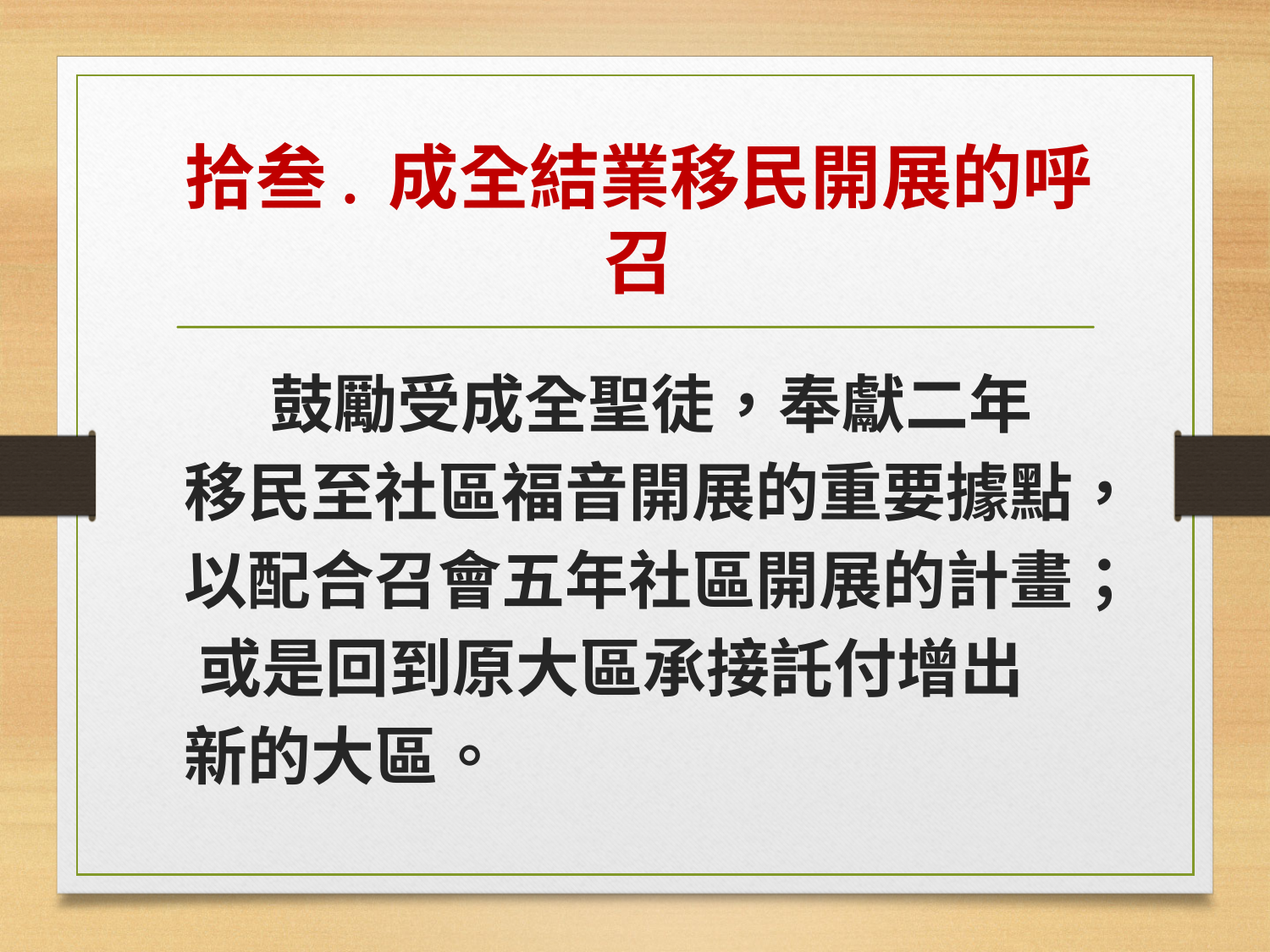

# 拾叁. 成全結業移民開展的呼召
鼓勵受成全聖徒，奉獻二年移民至社區福音開展的重要據點，以配合召會五年社區開展的計畫； 或是回到原大區承接託付增出新的大區。